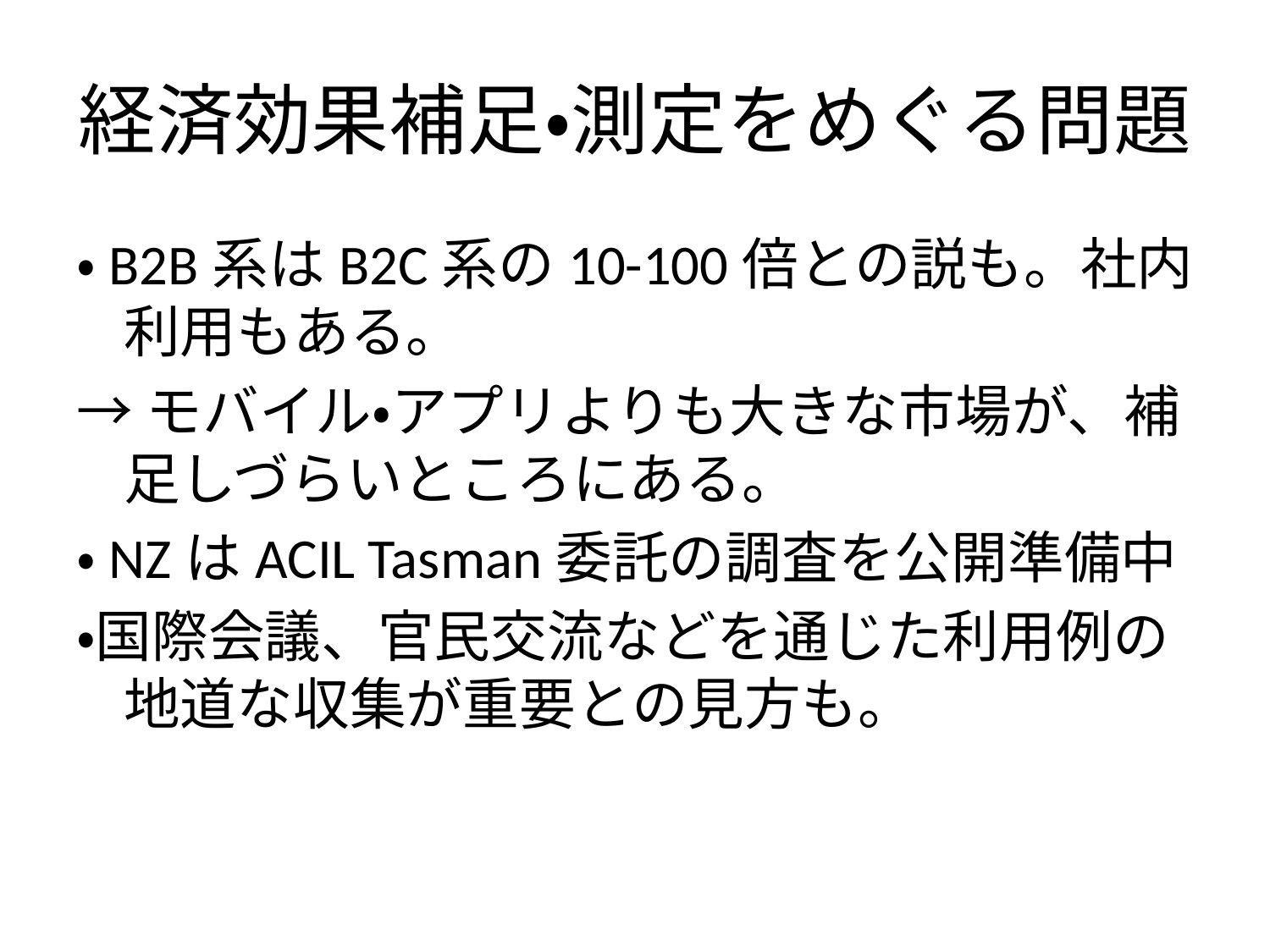

# 経済効果補足・測定をめぐる問題
・B2B系はB2C系の10-100倍との説も。社内利用もある。
→モバイル・アプリよりも大きな市場が、補足しづらいところにある。
・NZはACIL Tasman委託の調査を公開準備中
・国際会議、官民交流などを通じた利用例の地道な収集が重要との見方も。